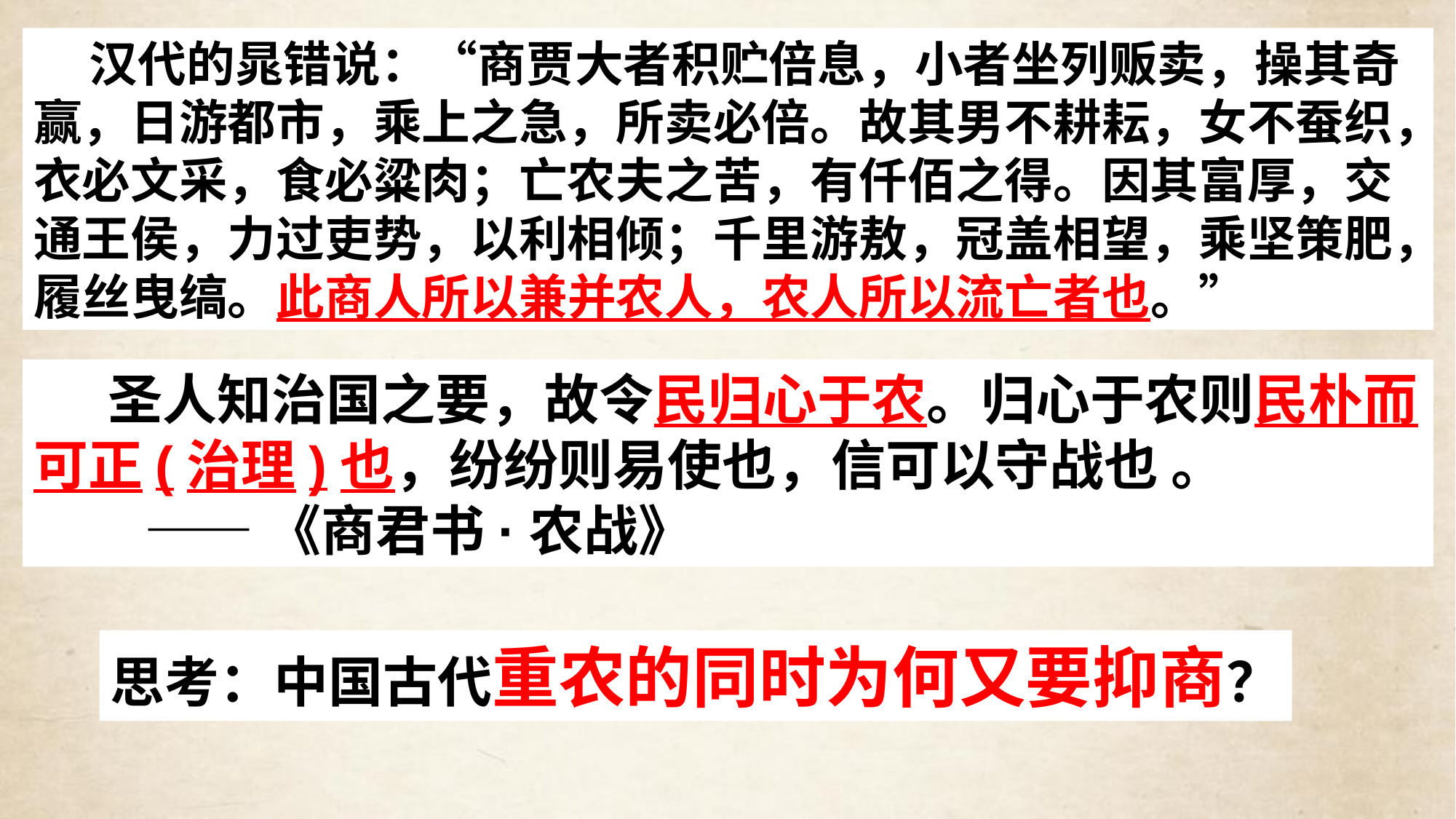

汉代的晁错说：“商贾大者积贮倍息，小者坐列贩卖，操其奇赢，日游都市，乘上之急，所卖必倍。故其男不耕耘，女不蚕织，衣必文采，食必粱肉；亡农夫之苦，有仟佰之得。因其富厚，交通王侯，力过吏势，以利相倾；千里游敖，冠盖相望，乘坚策肥，履丝曳缟。此商人所以兼并农人，农人所以流亡者也。”
     圣人知治国之要，故令民归心于农。归心于农则民朴而可正(治理)也，纷纷则易使也，信可以守战也 。
         ——《商君书·农战》
思考：中国古代重农的同时为何又要抑商？